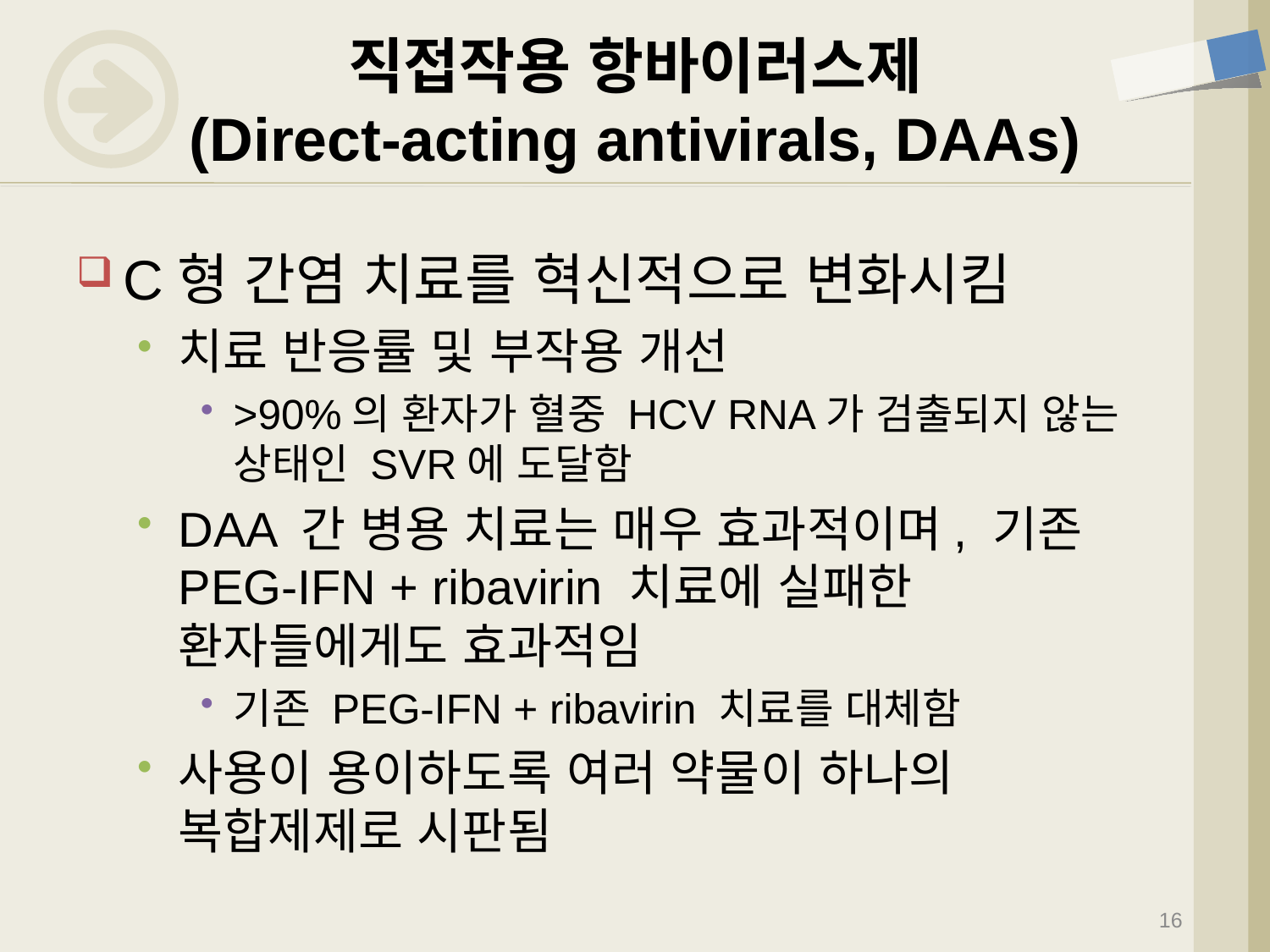

# 직접작용 항바이러스제 (Direct-acting antivirals, DAAs)
C형 간염 치료를 혁신적으로 변화시킴
치료 반응률 및 부작용 개선
>90%의 환자가 혈중 HCV RNA가 검출되지 않는 상태인 SVR에 도달함
DAA 간 병용 치료는 매우 효과적이며, 기존 PEG-IFN + ribavirin 치료에 실패한 환자들에게도 효과적임
기존 PEG-IFN + ribavirin 치료를 대체함
사용이 용이하도록 여러 약물이 하나의 복합제제로 시판됨
16